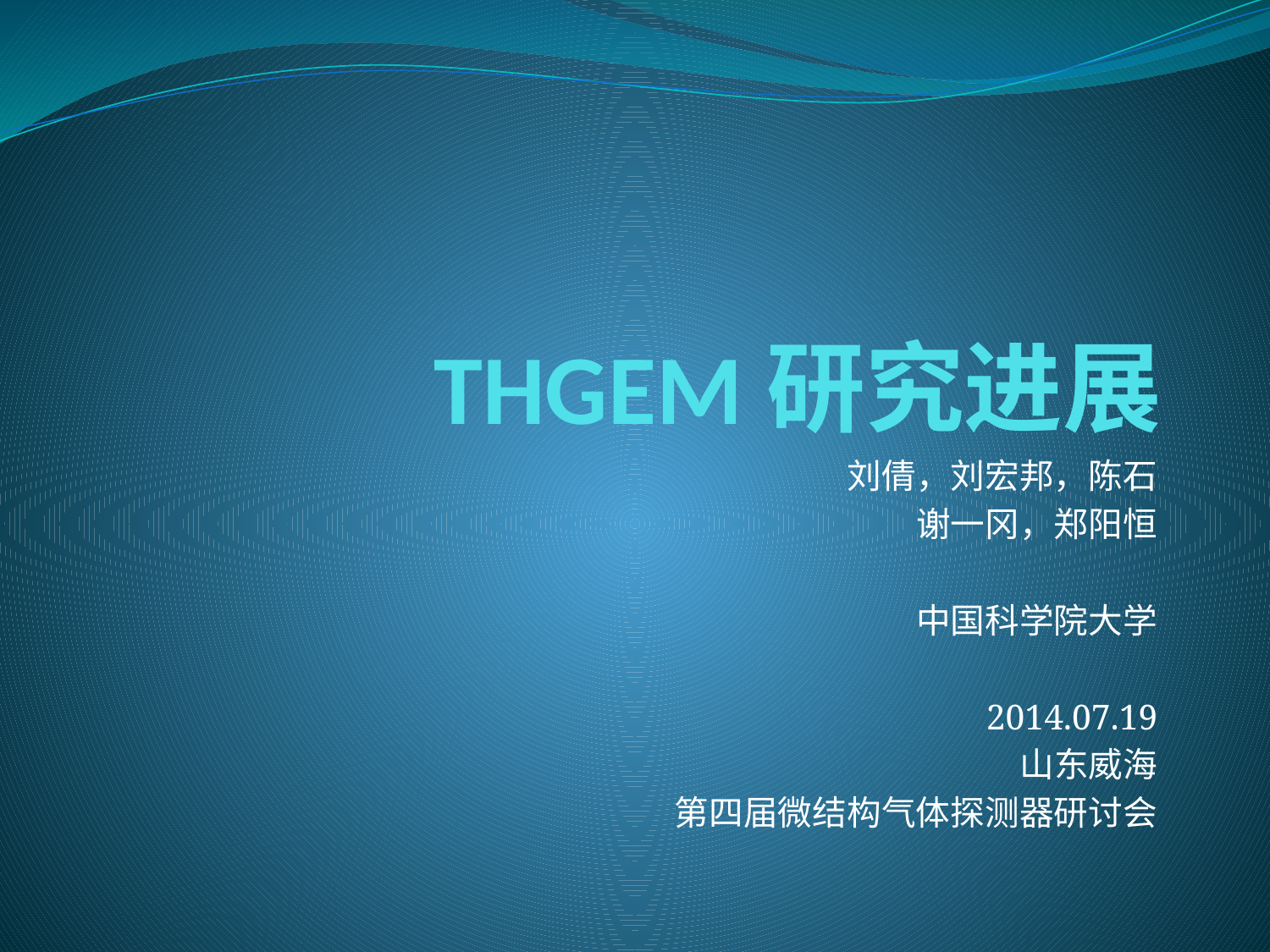

# THGEM研究进展
刘倩，刘宏邦，陈石
谢一冈，郑阳恒

中国科学院大学

2014.07.19
山东威海
第四届微结构气体探测器研讨会